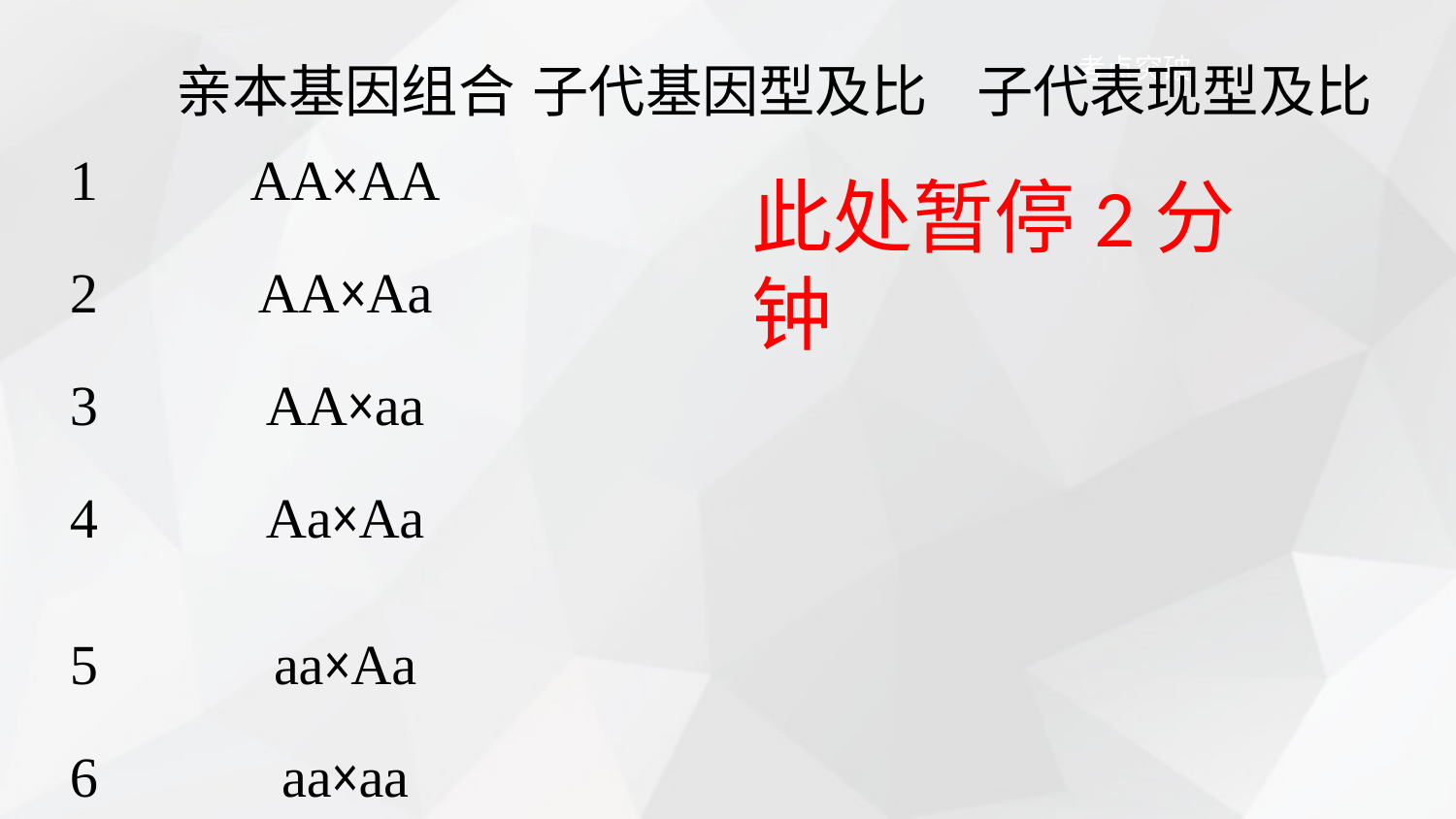

|  | 亲本基因组合 | 子代基因型及比 | 子代表现型及比 |
| --- | --- | --- | --- |
| 1 | AA×AA |  |  |
| 2 | AA×Aa |  |  |
| 3 | AA×aa |  |  |
| 4 | Aa×Aa |  |  |
| 5 | aa×Aa |  |  |
| 6 | aa×aa |  |  |
此处暂停2分钟